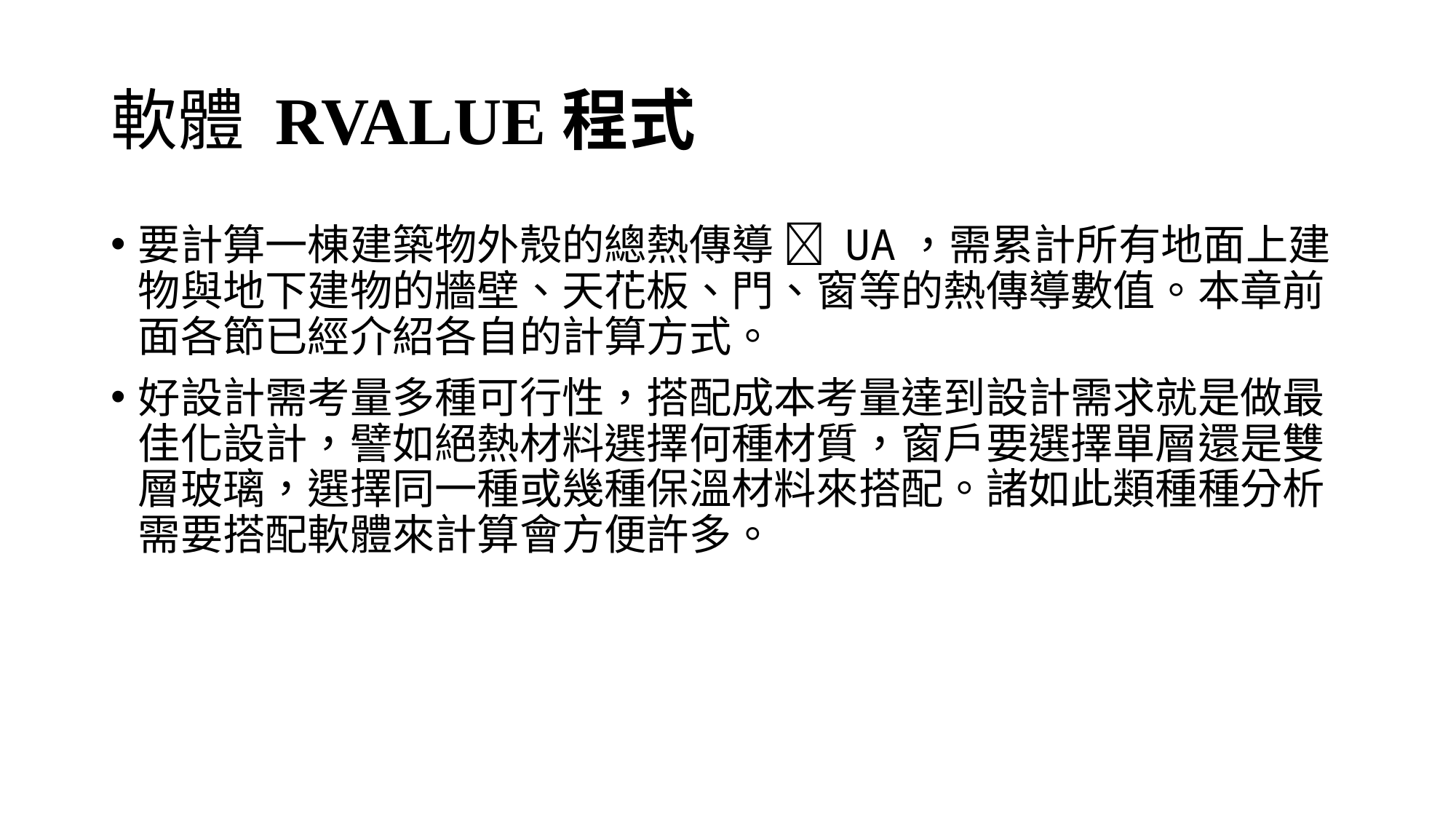

# 軟體 RVALUE程式
要計算一棟建築物外殼的總熱傳導 ∑ UA，需累計所有地面上建物與地下建物的牆壁、天花板、門、窗等的熱傳導數值。本章前面各節已經介紹各自的計算方式。
好設計需考量多種可行性，搭配成本考量達到設計需求就是做最佳化設計，譬如絕熱材料選擇何種材質，窗戶要選擇單層還是雙層玻璃，選擇同一種或幾種保溫材料來搭配。諸如此類種種分析需要搭配軟體來計算會方便許多。